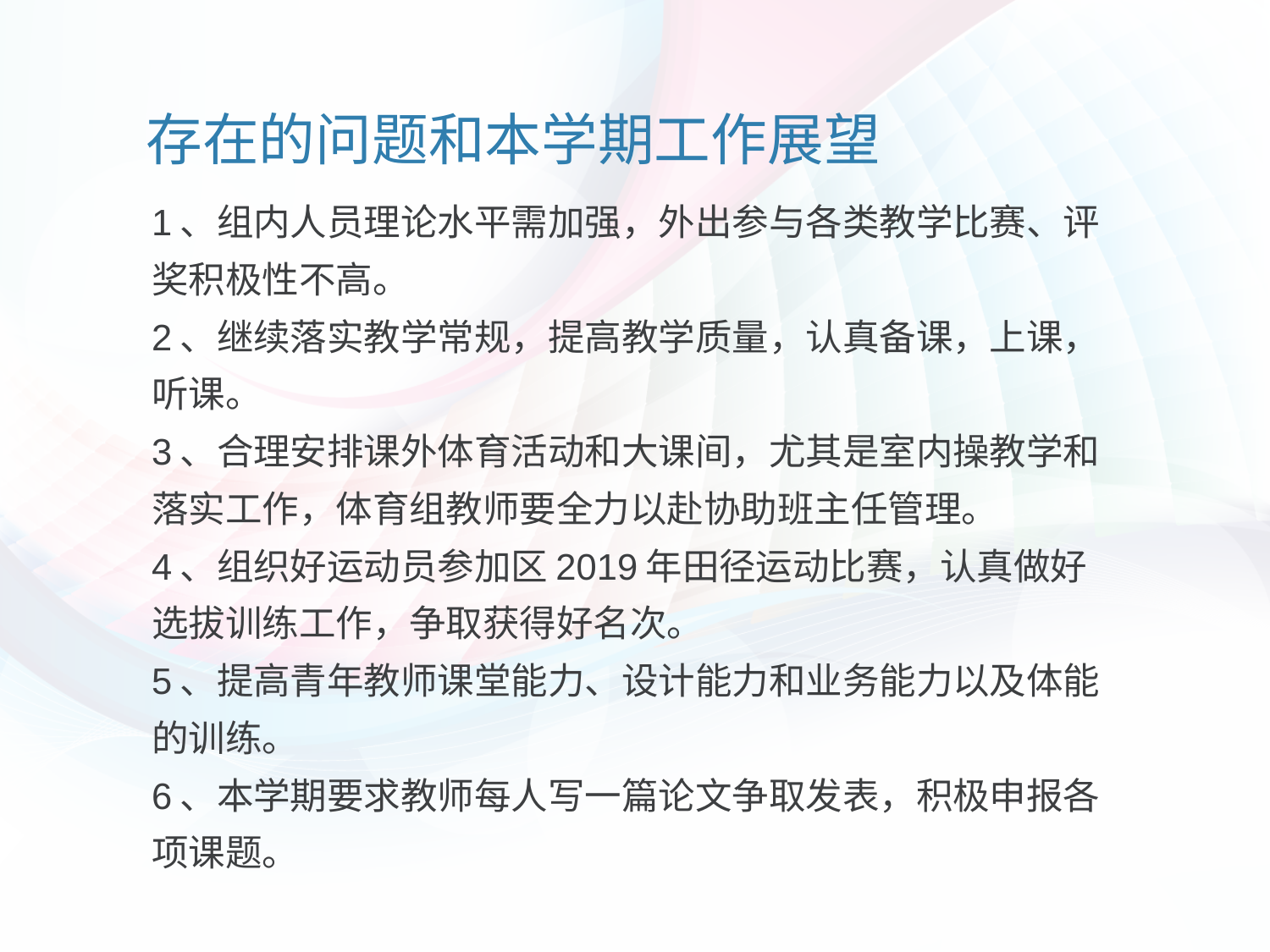

# 存在的问题和本学期工作展望
1、组内人员理论水平需加强，外出参与各类教学比赛、评奖积极性不高。
2、继续落实教学常规，提高教学质量，认真备课，上课，听课。
3、合理安排课外体育活动和大课间，尤其是室内操教学和落实工作，体育组教师要全力以赴协助班主任管理。
4、组织好运动员参加区2019年田径运动比赛，认真做好选拔训练工作，争取获得好名次。
5、提高青年教师课堂能力、设计能力和业务能力以及体能的训练。
6、本学期要求教师每人写一篇论文争取发表，积极申报各项课题。